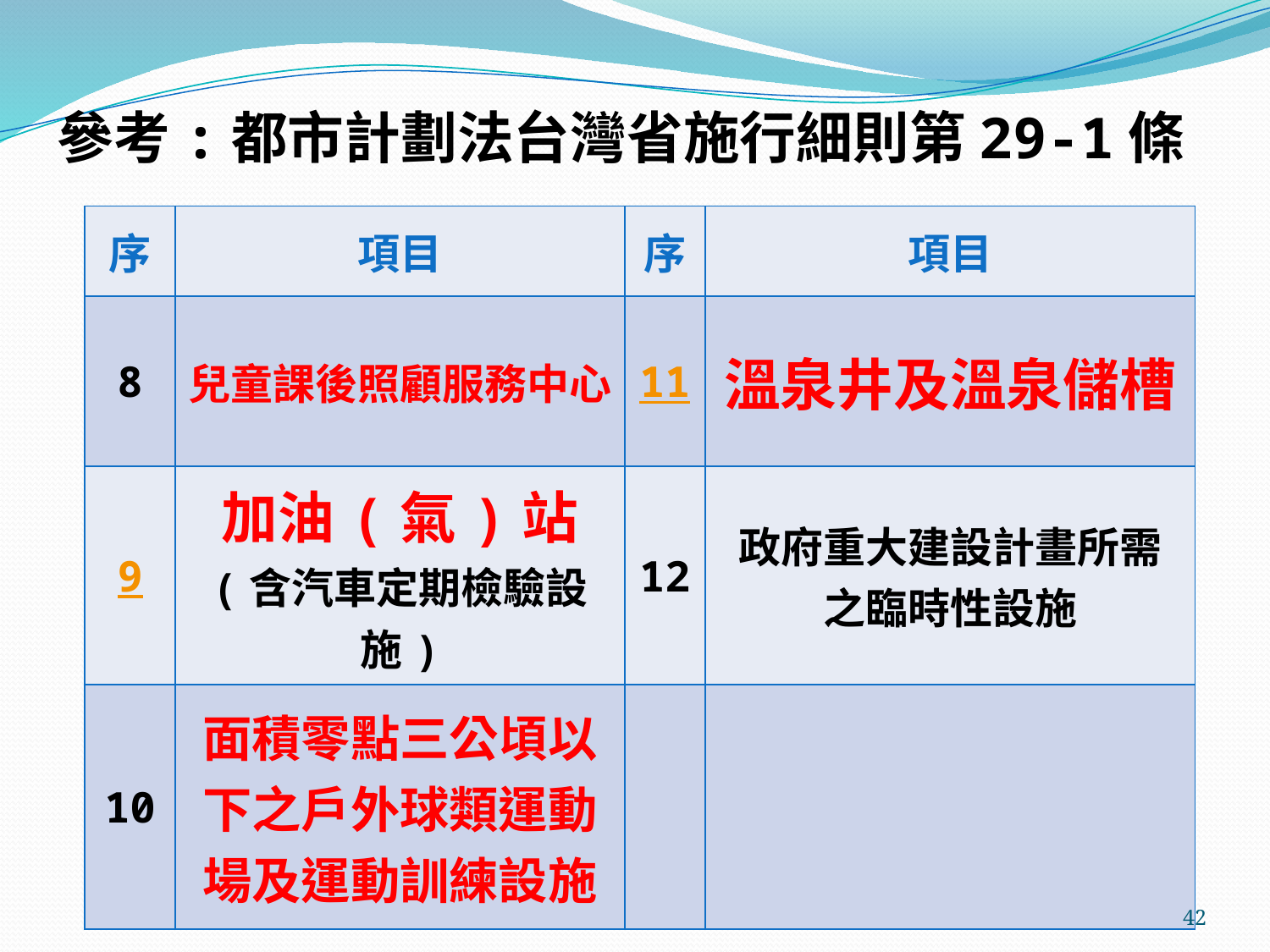

參考:都市計劃法台灣省施行細則第29-1條
| 序 | 項目 | 序 | 項目 |
| --- | --- | --- | --- |
| 8 | 兒童課後照顧服務中心 | 11 | 溫泉井及溫泉儲槽 |
| 9 | 加油(氣)站 (含汽車定期檢驗設施) | 12 | 政府重大建設計畫所需之臨時性設施 |
| 10 | 面積零點三公頃以下之戶外球類運動場及運動訓練設施 |  |  |
42